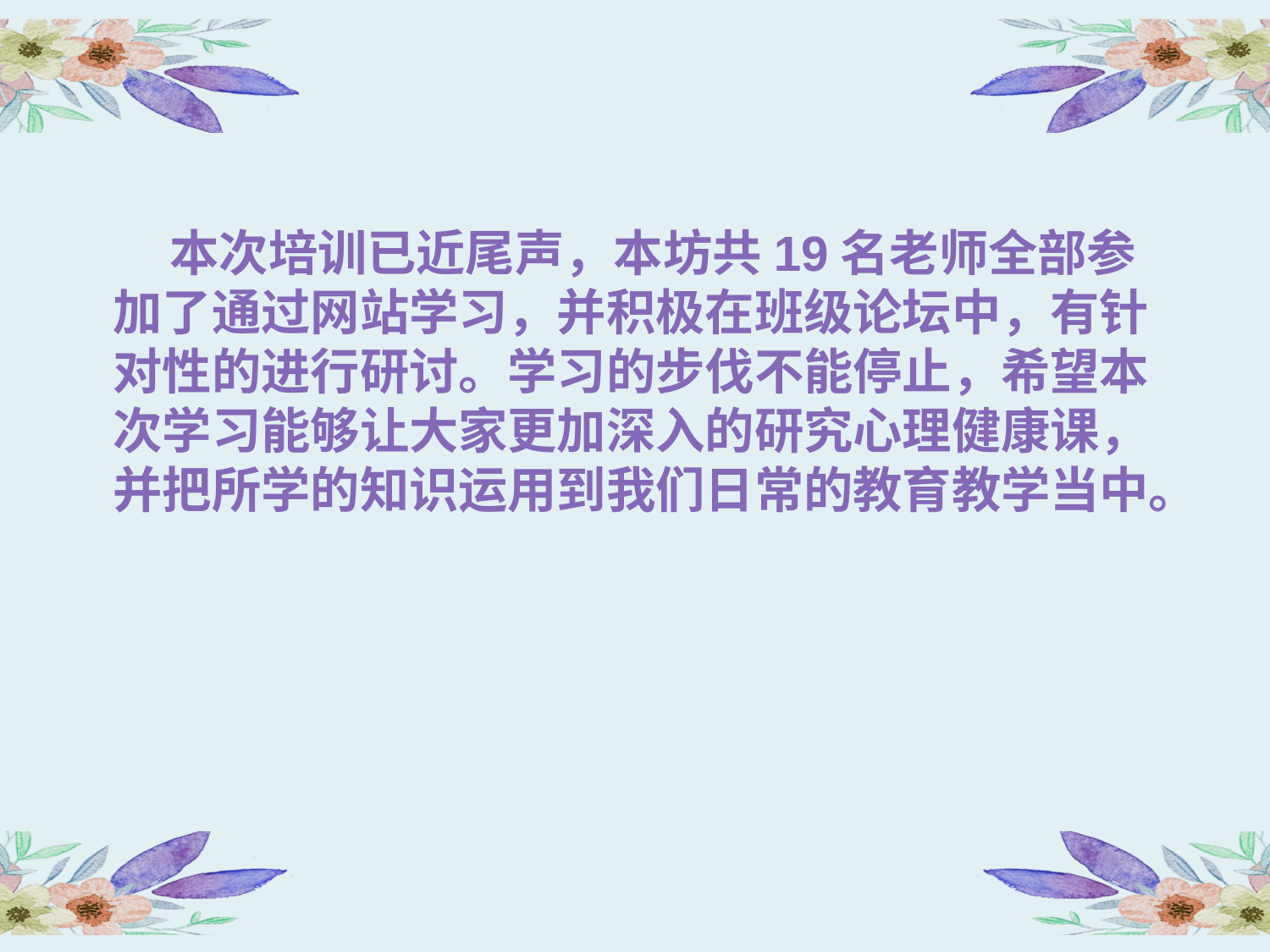

本次培训已近尾声，本坊共19名老师全部参加了通过网站学习，并积极在班级论坛中，有针对性的进行研讨。学习的步伐不能停止，希望本次学习能够让大家更加深入的研究心理健康课，并把所学的知识运用到我们日常的教育教学当中。